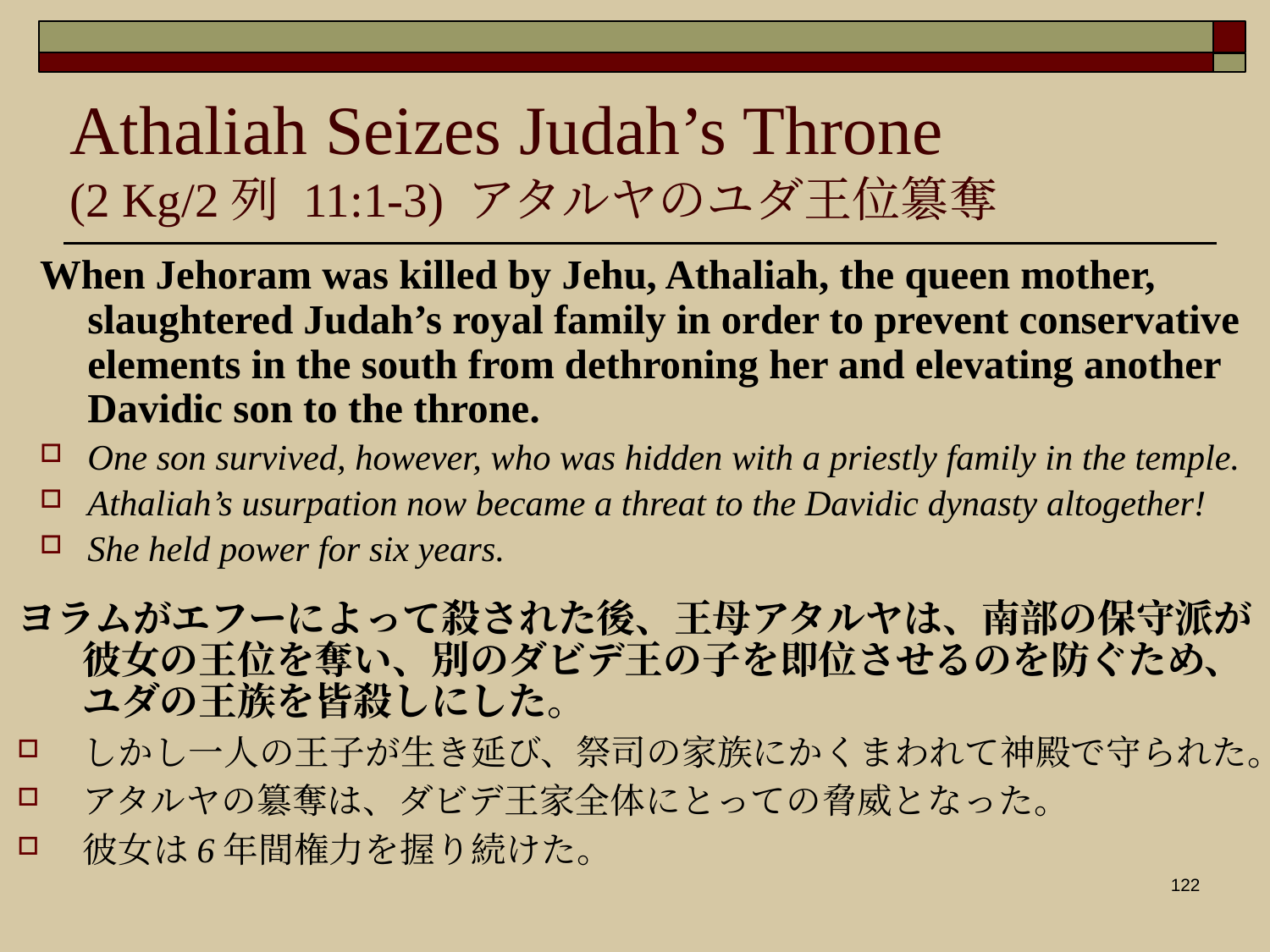

Athaliah Seizes Judah’s Throne
(2 Kg/2列 11:1-3) アタルヤのユダ王位簒奪
When Jehoram was killed by Jehu, Athaliah, the queen mother, slaughtered Judah’s royal family in order to prevent conservative elements in the south from dethroning her and elevating another Davidic son to the throne.
One son survived, however, who was hidden with a priestly family in the temple.
Athaliah’s usurpation now became a threat to the Davidic dynasty altogether!
She held power for six years.
ヨラムがエフーによって殺された後、王母アタルヤは、南部の保守派が　彼女の王位を奪い、別のダビデ王の子を即位させるのを防ぐため、　ユダの王族を皆殺しにした。
しかし一人の王子が生き延び、祭司の家族にかくまわれて神殿で守られた。
アタルヤの簒奪は、ダビデ王家全体にとっての脅威となった。
彼女は6年間権力を握り続けた。
122